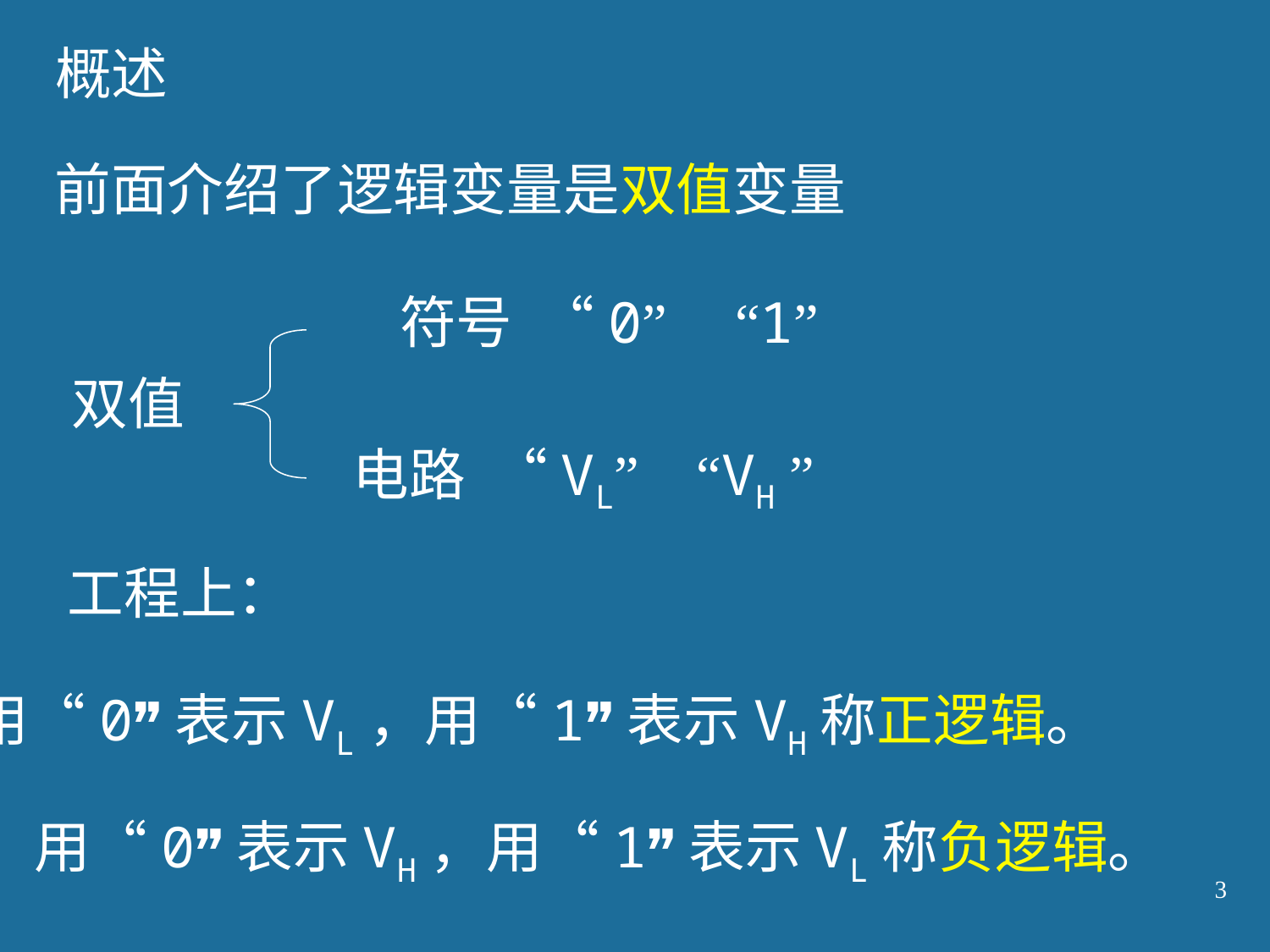

概述
前面介绍了逻辑变量是双值变量
符号  “0”  “1”

双值
电路  “VL”    “VH ”

工程上：
用“0”表示VL，用“1”表示VH称正逻辑。
用“0”表示VH，用“1”表示VL称负逻辑。
3